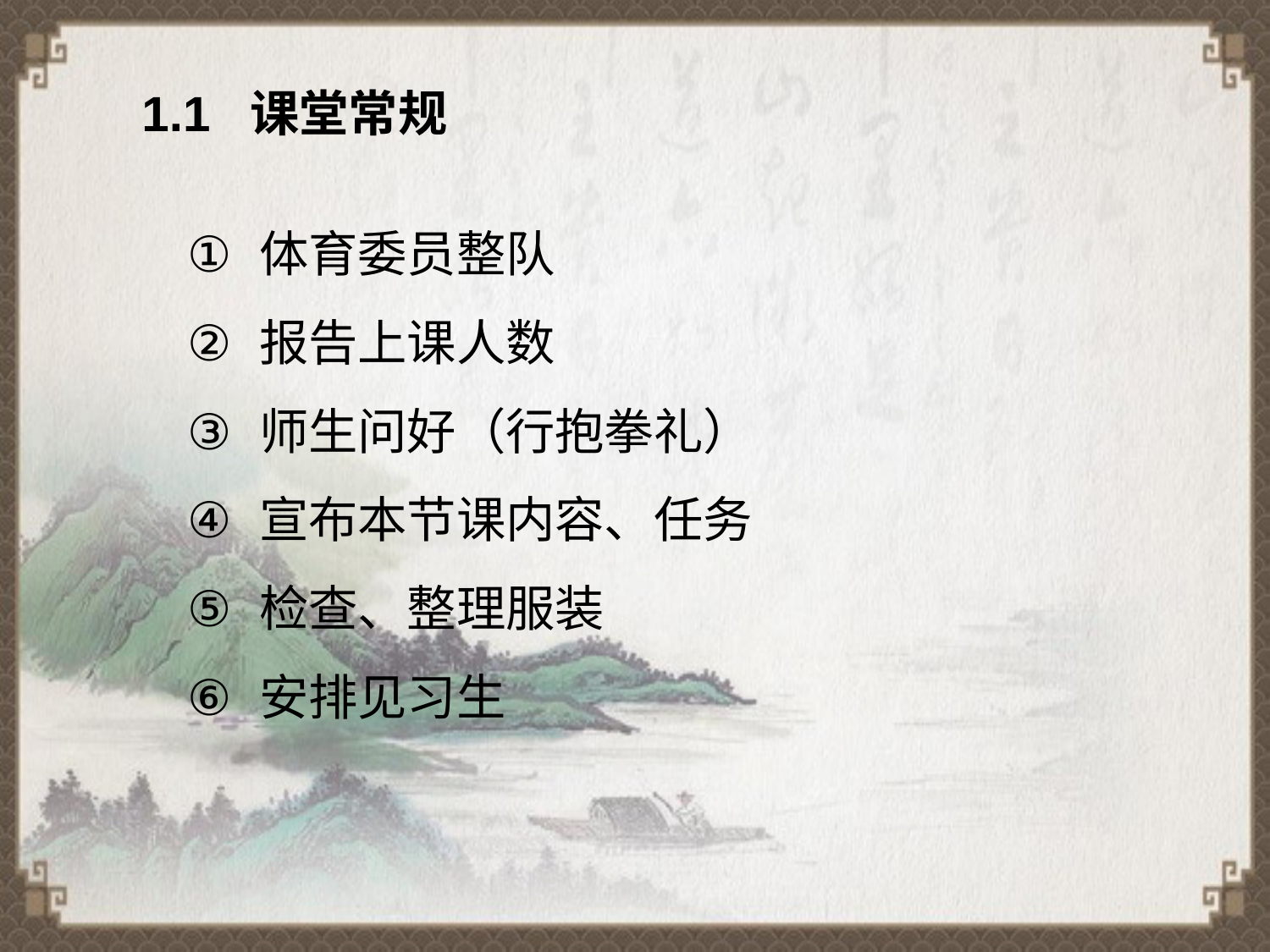

1.1  课堂常规
体育委员整队
报告上课人数
师生问好（行抱拳礼）
宣布本节课内容、任务
检查、整理服装
安排见习生